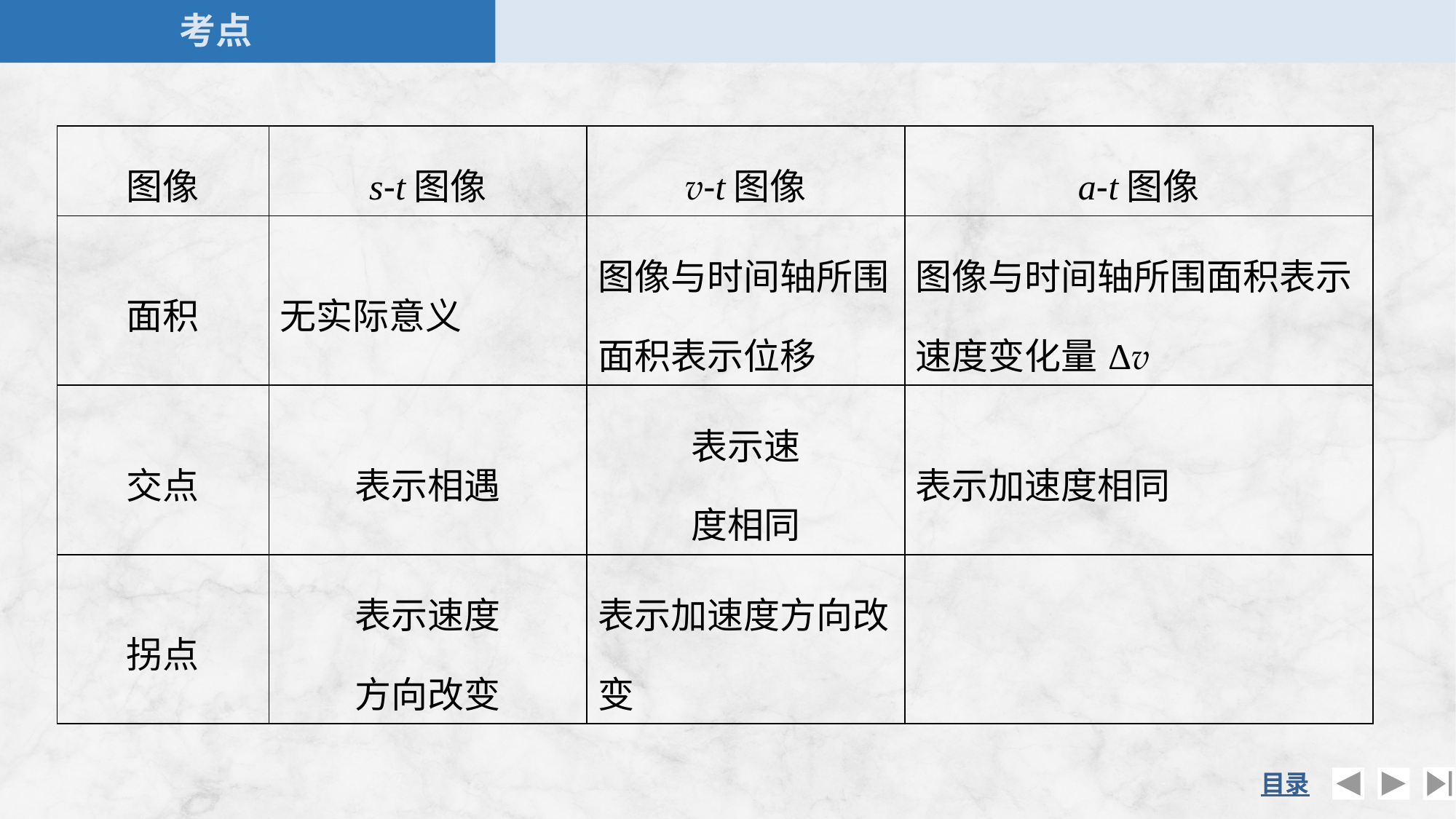

| 图像 | s-t图像 | v-t图像 | a-t图像 |
| --- | --- | --- | --- |
| 面积 | 无实际意义 | 图像与时间轴所围面积表示位移 | 图像与时间轴所围面积表示速度变化量Δv |
| 交点 | 表示相遇 | 表示速 度相同 | 表示加速度相同 |
| 拐点 | 表示速度 方向改变 | 表示加速度方向改变 |  |